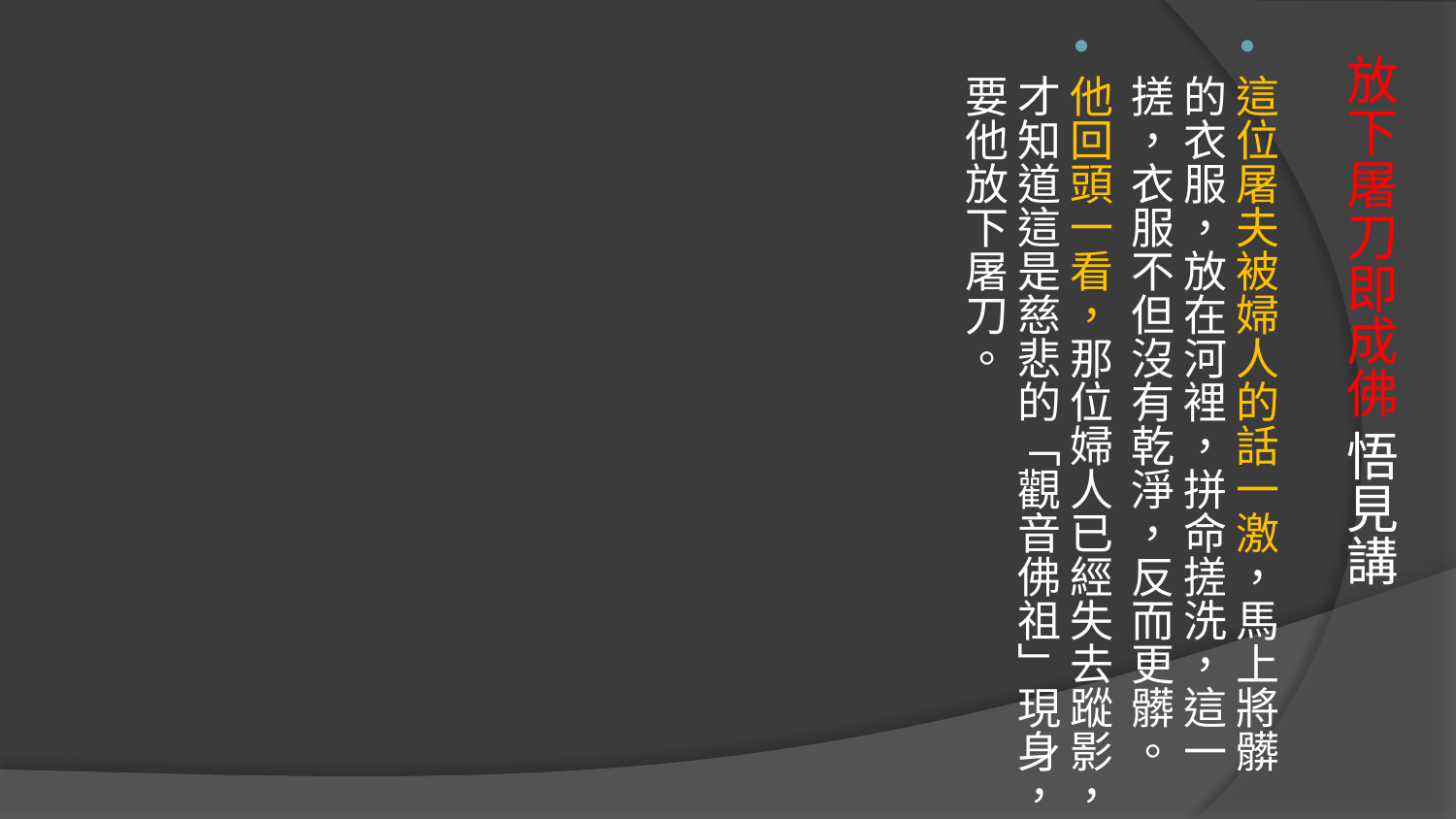

這位屠夫被婦人的話一激，馬上將髒的衣服，放在河裡，拼命搓洗，這一搓，衣服不但沒有乾淨，反而更髒。
他回頭一看，那位婦人已經失去蹤影，才知道這是慈悲的「觀音佛祖」現身，要他放下屠刀。

# 放下屠刀即成佛 悟見講